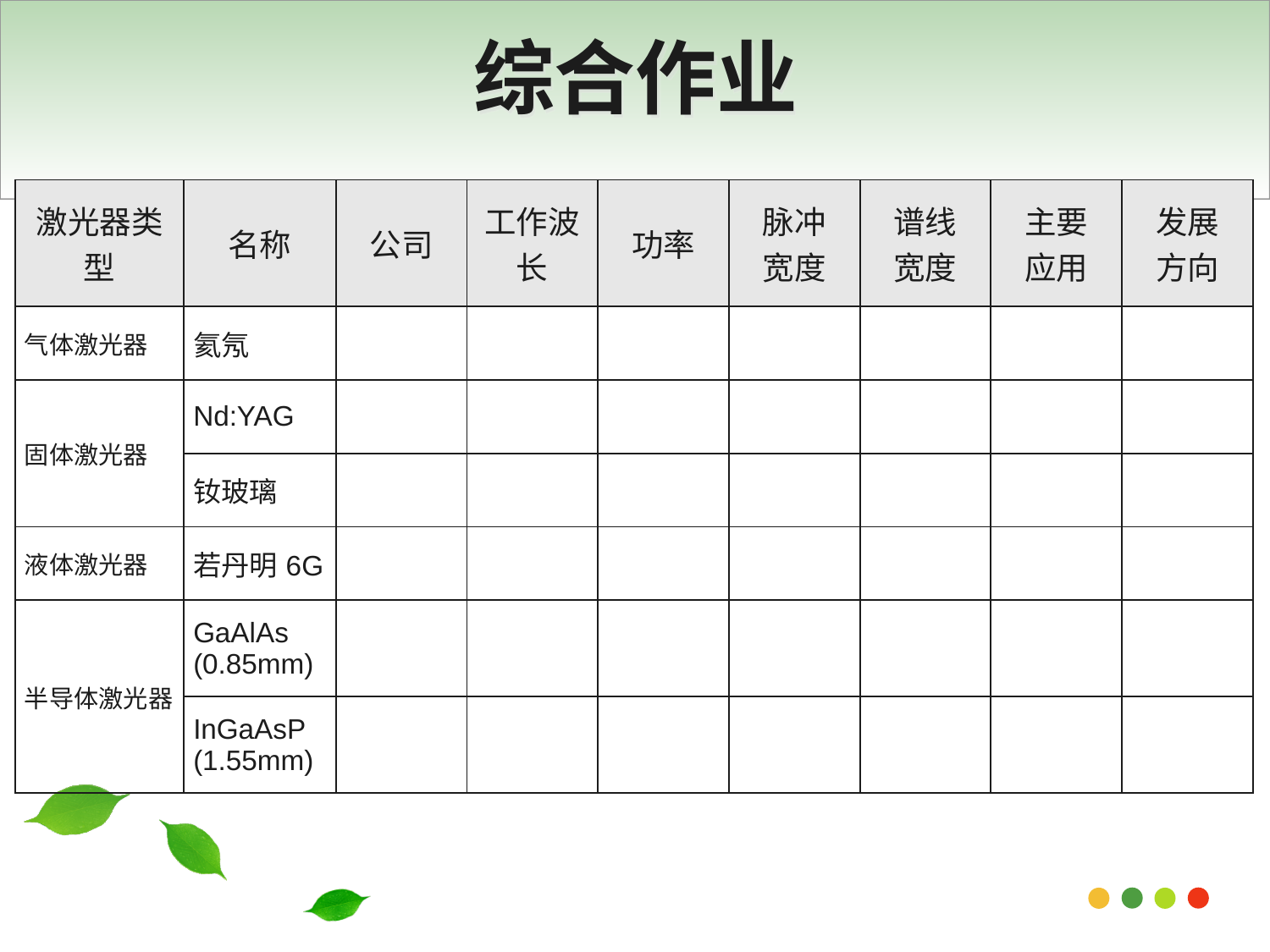

# 综合作业
| 激光器类型 | 名称 | 公司 | 工作波长 | 功率 | 脉冲 宽度 | 谱线 宽度 | 主要 应用 | 发展 方向 |
| --- | --- | --- | --- | --- | --- | --- | --- | --- |
| 气体激光器 | 氦氖 |  |  |  |  |  |  |  |
| 固体激光器 | Nd:YAG |  |  |  |  |  |  |  |
|  | 钕玻璃 |  |  |  |  |  |  |  |
| 液体激光器 | 若丹明6G |  |  |  |  |  |  |  |
| 半导体激光器 | GaAlAs (0.85mm) |  |  |  |  |  |  |  |
|  | InGaAsP (1.55mm) |  |  |  |  |  |  |  |